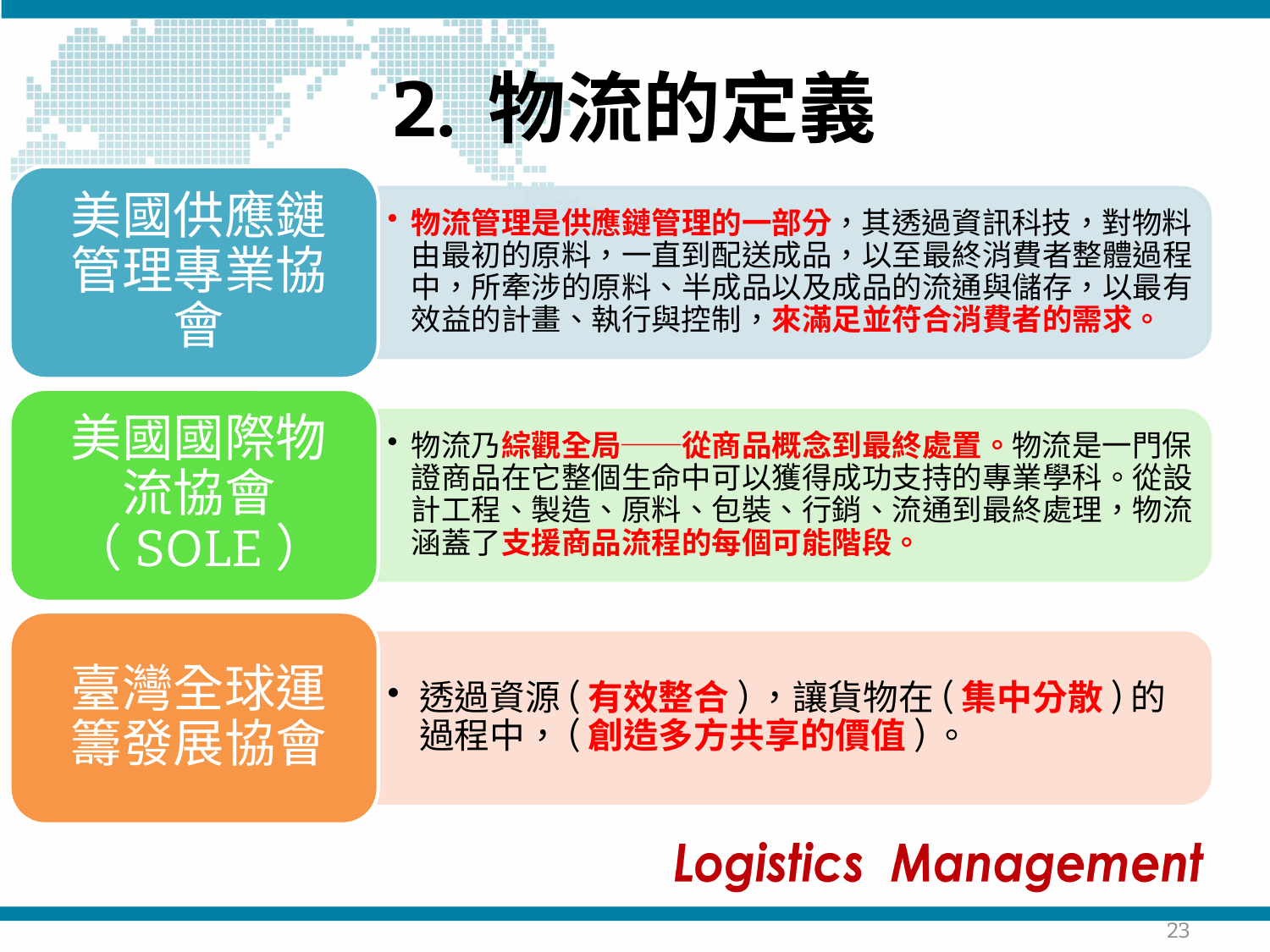

# 2. 物流的定義
物流管理是供應鏈管理的一部分，其透過資訊科技，對物料由最初的原料，一直到配送成品，以至最終消費者整體過程中，所牽涉的原料、半成品以及成品的流通與儲存，以最有效益的計畫、執行與控制，來滿足並符合消費者的需求。
美國供應鏈管理專業協會
物流乃綜觀全局──從商品概念到最終處置。物流是一門保證商品在它整個生命中可以獲得成功支持的專業學科。從設計工程、製造、原料、包裝、行銷、流通到最終處理，物流涵蓋了支援商品流程的每個可能階段。
美國國際物流協會（SOLE）
透過資源(有效整合)，讓貨物在(集中分散)的過程中，(創造多方共享的價值)。
臺灣全球運籌發展協會
23